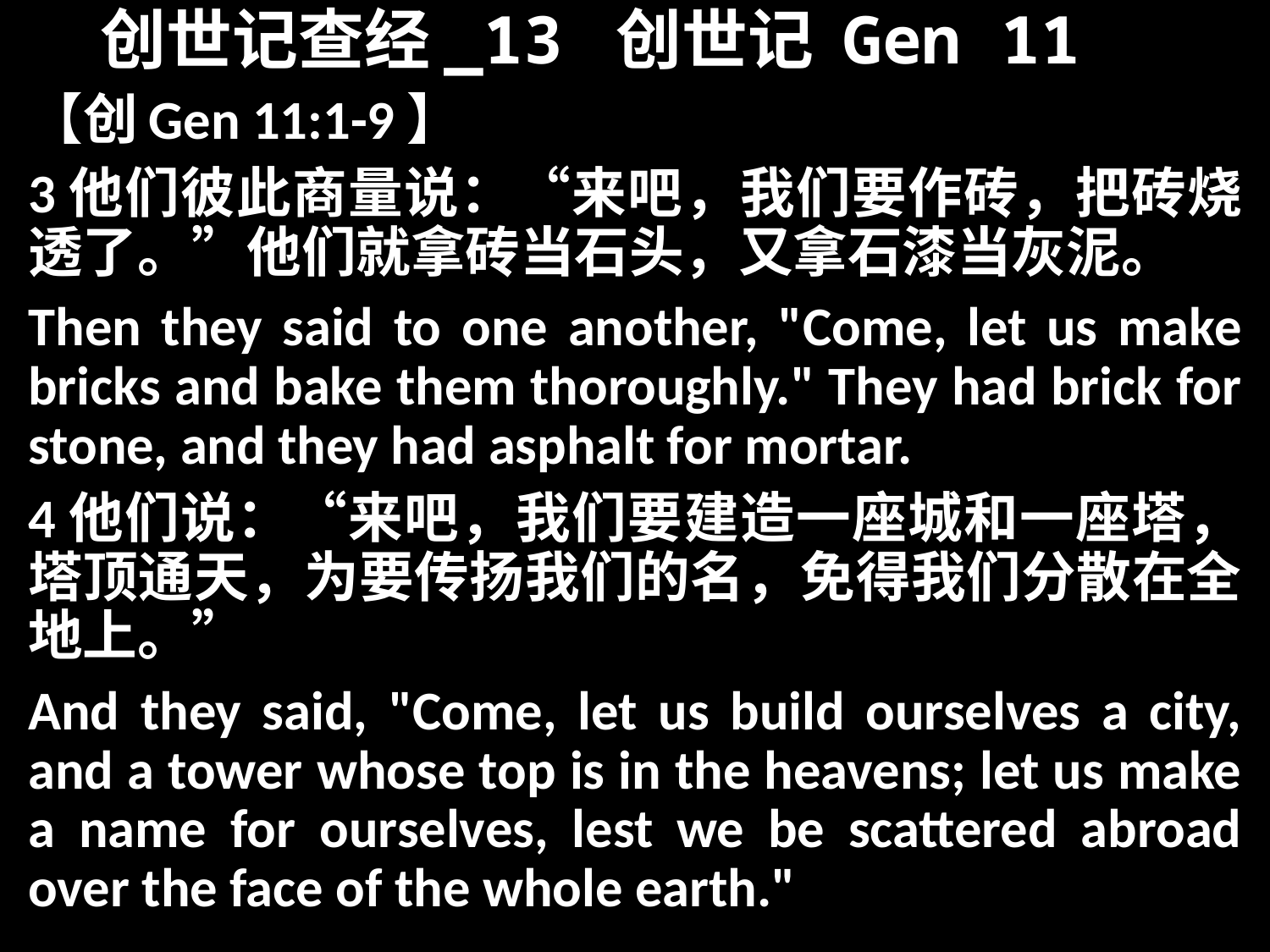

# 创世记查经_13 创世记 Gen 11
【创Gen 11:1-9】
3他们彼此商量说：“来吧，我们要作砖，把砖烧透了。”他们就拿砖当石头，又拿石漆当灰泥。
Then they said to one another, "Come, let us make bricks and bake them thoroughly." They had brick for stone, and they had asphalt for mortar.
4他们说：“来吧，我们要建造一座城和一座塔，塔顶通天，为要传扬我们的名，免得我们分散在全地上。”
And they said, "Come, let us build ourselves a city, and a tower whose top is in the heavens; let us make a name for ourselves, lest we be scattered abroad over the face of the whole earth."